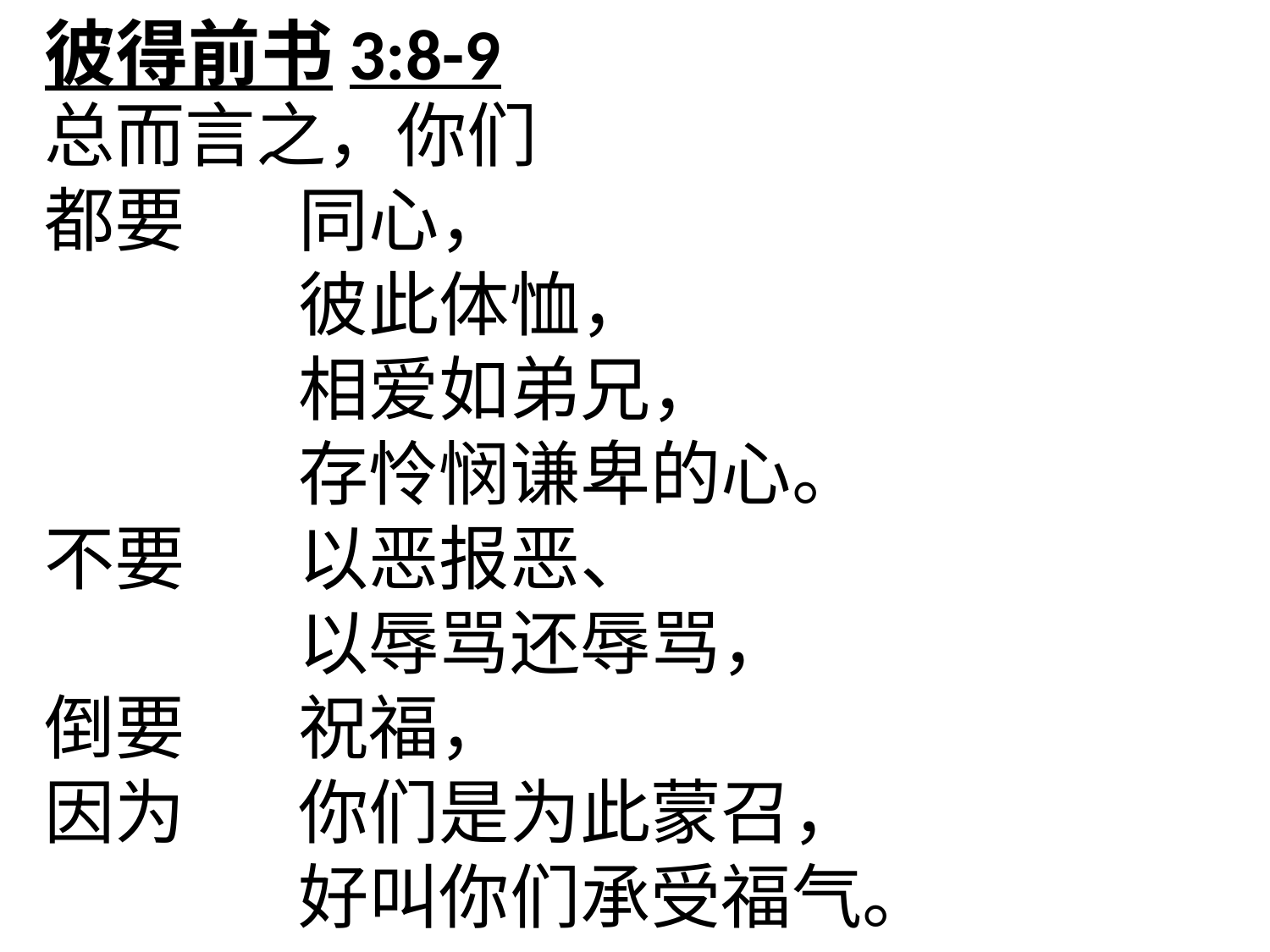

# 彼得前书3:8-9
总而言之，你们
都要	同心，
		彼此体恤，
		相爱如弟兄，
		存怜悯谦卑的心。
不要	以恶报恶、
		以辱骂还辱骂，
倒要	祝福，
因为	你们是为此蒙召，
		好叫你们承受福气。